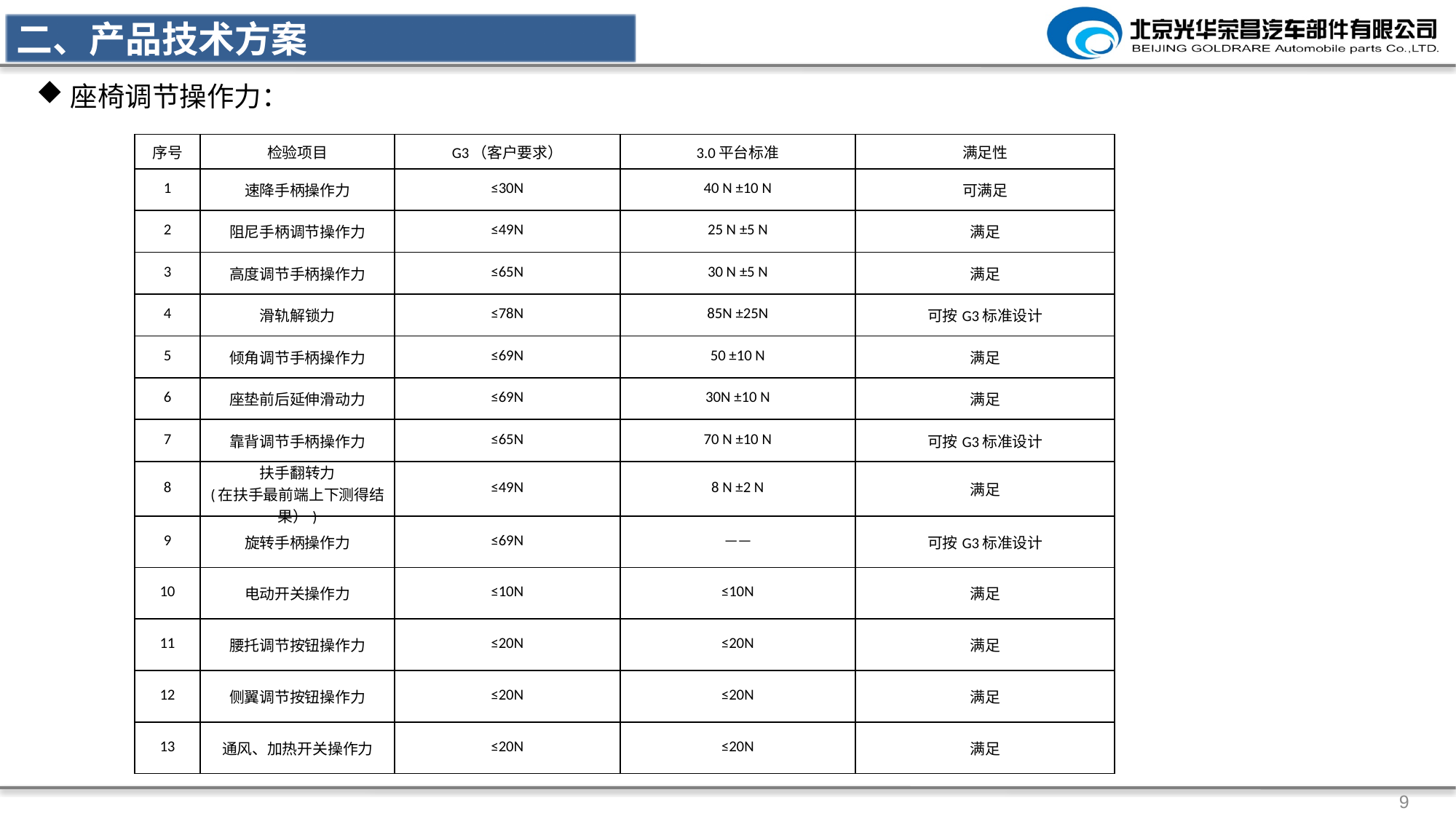

二、产品技术方案
座椅调节操作力：
| 序号 | 检验项目 | G3（客户要求） | 3.0平台标准 | 满足性 |
| --- | --- | --- | --- | --- |
| 1 | 速降手柄操作力 | ≤30N | 40 N ±10 N | 可满足 |
| 2 | 阻尼手柄调节操作力 | ≤49N | 25 N ±5 N | 满足 |
| 3 | 高度调节手柄操作力 | ≤65N | 30 N ±5 N | 满足 |
| 4 | 滑轨解锁力 | ≤78N | 85N ±25N | 可按G3标准设计 |
| 5 | 倾角调节手柄操作力 | ≤69N | 50 ±10 N | 满足 |
| 6 | 座垫前后延伸滑动力 | ≤69N | 30N ±10 N | 满足 |
| 7 | 靠背调节手柄操作力 | ≤65N | 70 N ±10 N | 可按G3标准设计 |
| 8 | 扶手翻转力 (在扶手最前端上下测得结果）) | ≤49N | 8 N ±2 N | 满足 |
| 9 | 旋转手柄操作力 | ≤69N | —— | 可按G3标准设计 |
| 10 | 电动开关操作力 | ≤10N | ≤10N | 满足 |
| 11 | 腰托调节按钮操作力 | ≤20N | ≤20N | 满足 |
| 12 | 侧翼调节按钮操作力 | ≤20N | ≤20N | 满足 |
| 13 | 通风、加热开关操作力 | ≤20N | ≤20N | 满足 |